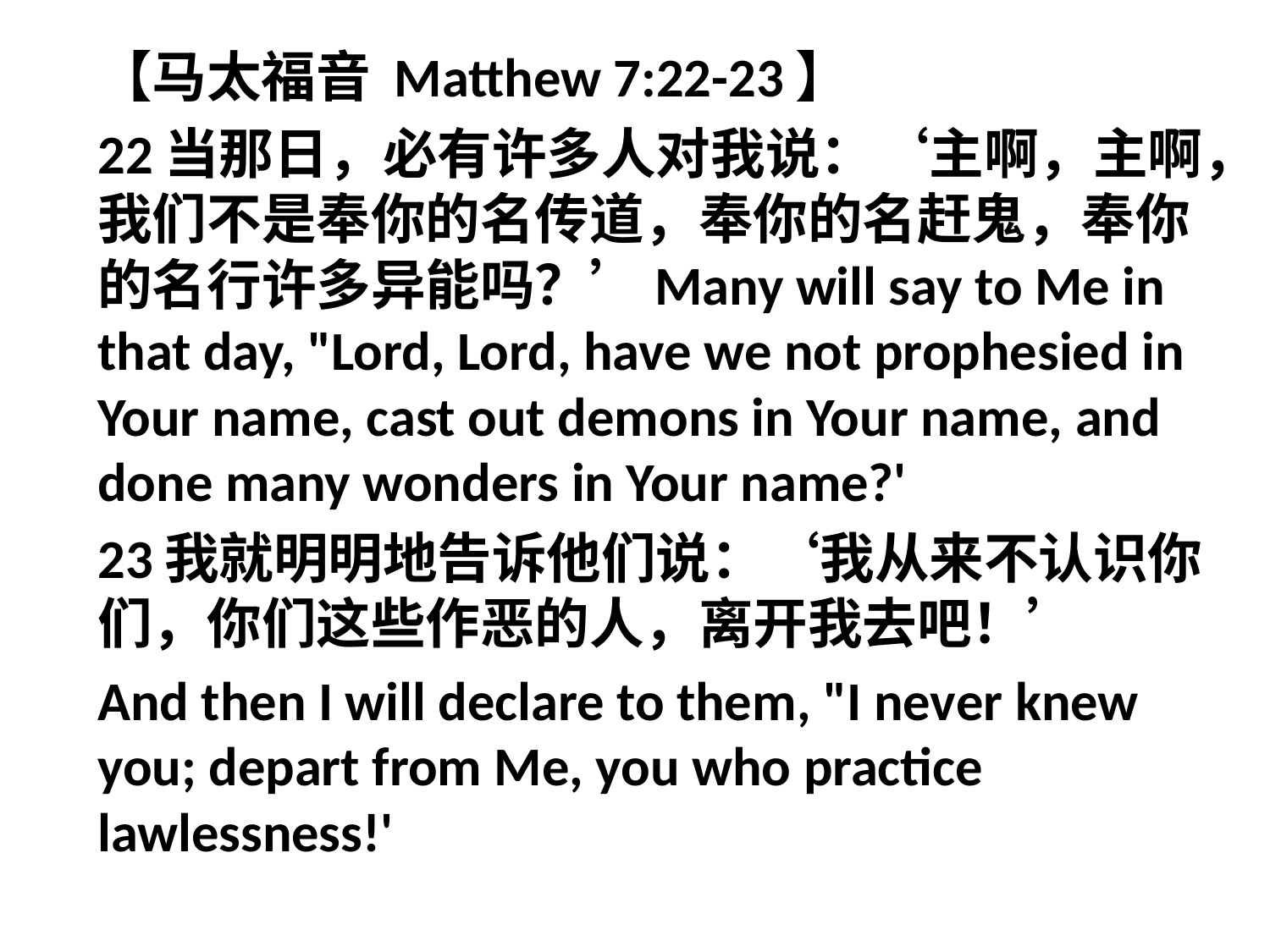

【马太福音 Matthew 7:22-23】
22当那日，必有许多人对我说：‘主啊，主啊，我们不是奉你的名传道，奉你的名赶鬼，奉你的名行许多异能吗？’Many will say to Me in that day, "Lord, Lord, have we not prophesied in Your name, cast out demons in Your name, and done many wonders in Your name?'
23我就明明地告诉他们说：‘我从来不认识你们，你们这些作恶的人，离开我去吧！’
And then I will declare to them, "I never knew you; depart from Me, you who practice lawlessness!'